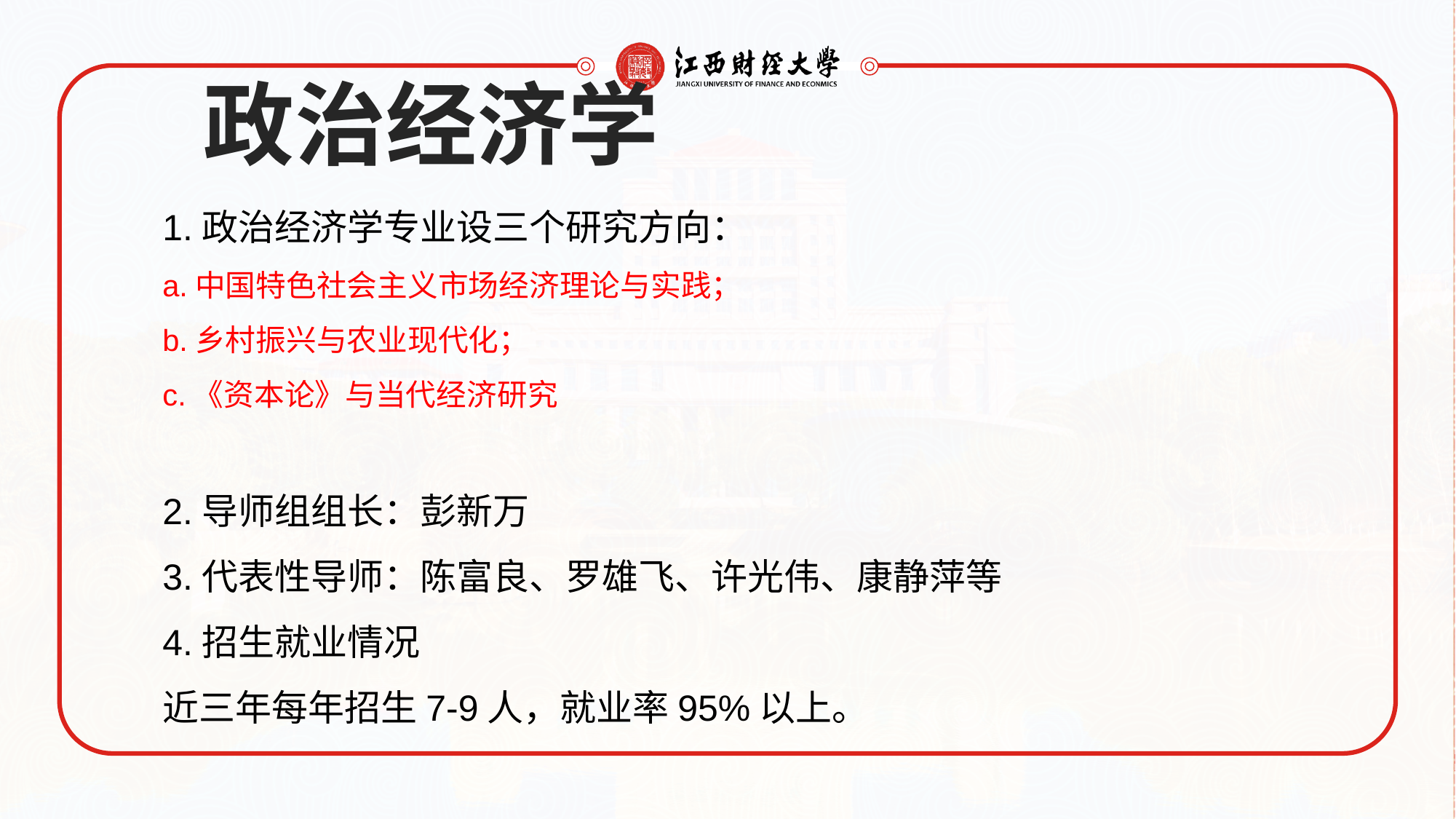

政治经济学
1.政治经济学专业设三个研究方向：
a.中国特色社会主义市场经济理论与实践；
b.乡村振兴与农业现代化；
c.《资本论》与当代经济研究

2.导师组组长：彭新万
3.代表性导师：陈富良、罗雄飞、许光伟、康静萍等
4.招生就业情况
近三年每年招生7-9人，就业率95%以上。